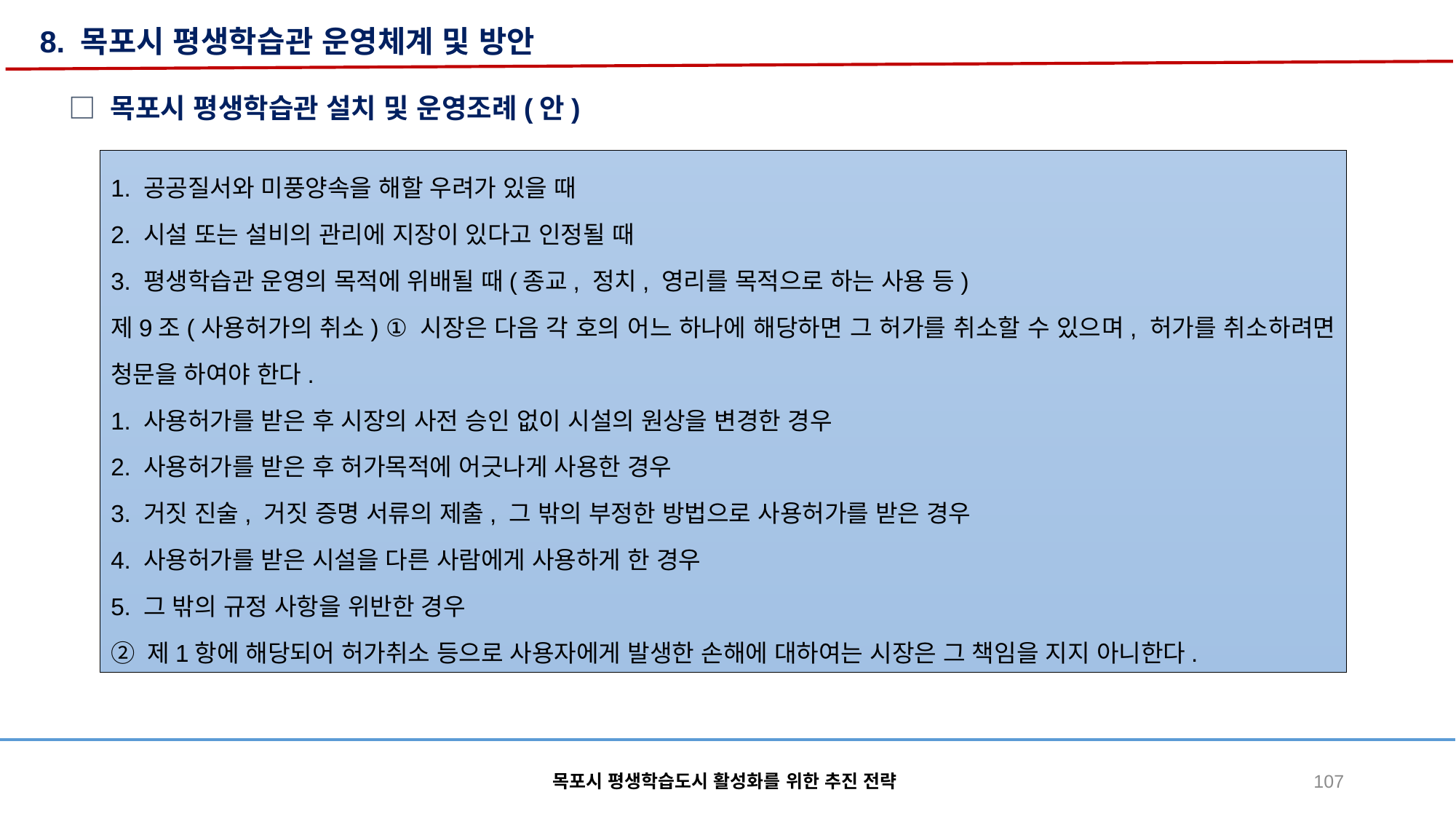

8. 목포시 평생학습관 운영체계 및 방안
□ 목포시 평생학습관 설치 및 운영조례(안)
1. 공공질서와 미풍양속을 해할 우려가 있을 때
2. 시설 또는 설비의 관리에 지장이 있다고 인정될 때
3. 평생학습관 운영의 목적에 위배될 때(종교, 정치, 영리를 목적으로 하는 사용 등)
제9조(사용허가의 취소) ① 시장은 다음 각 호의 어느 하나에 해당하면 그 허가를 취소할 수 있으며, 허가를 취소하려면 청문을 하여야 한다.
1. 사용허가를 받은 후 시장의 사전 승인 없이 시설의 원상을 변경한 경우
2. 사용허가를 받은 후 허가목적에 어긋나게 사용한 경우
3. 거짓 진술, 거짓 증명 서류의 제출, 그 밖의 부정한 방법으로 사용허가를 받은 경우
4. 사용허가를 받은 시설을 다른 사람에게 사용하게 한 경우
5. 그 밖의 규정 사항을 위반한 경우
② 제1항에 해당되어 허가취소 등으로 사용자에게 발생한 손해에 대하여는 시장은 그 책임을 지지 아니한다.
목포시 평생학습도시 활성화를 위한 추진 전략
107